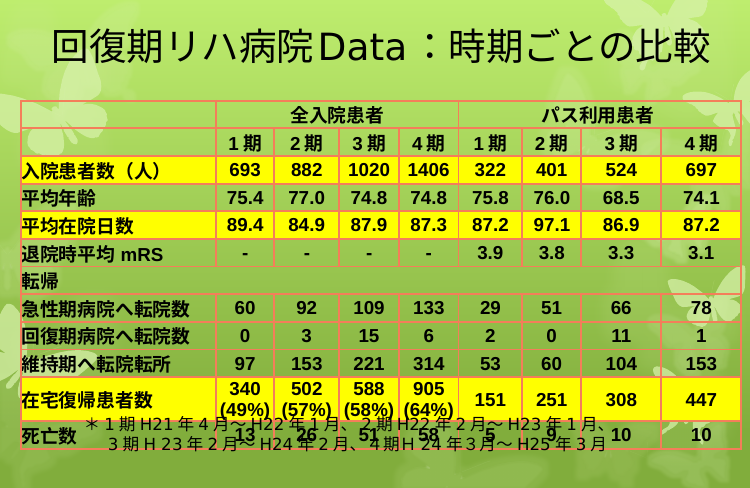

回復期リハ病院Data：時期ごとの比較
|  | 全入院患者 |  |  |  | パス利用患者 |  |  |  |
| --- | --- | --- | --- | --- | --- | --- | --- | --- |
|  | 1期 | 2期 | 3期 | 4期 | 1期 | 2期 | 3期 | 4期 |
| 入院患者数（人） | 693 | 882 | 1020 | 1406 | 322 | 401 | 524 | 697 |
| 平均年齢 | 75.4 | 77.0 | 74.8 | 74.8 | 75.8 | 76.0 | 68.5 | 74.1 |
| 平均在院日数 | 89.4 | 84.9 | 87.9 | 87.3 | 87.2 | 97.1 | 86.9 | 87.2 |
| 退院時平均mRS | - | - | - | - | 3.9 | 3.8 | 3.3 | 3.1 |
| 転帰 |  |  |  |  |  |  |  |  |
| 急性期病院へ転院数 | 60 | 92 | 109 | 133 | 29 | 51 | 66 | 78 |
| 回復期病院へ転院数 | 0 | 3 | 15 | 6 | 2 | 0 | 11 | 1 |
| 維持期へ転院転所 | 97 | 153 | 221 | 314 | 53 | 60 | 104 | 153 |
| 在宅復帰患者数 | 340 (49%) | 502 (57%) | 588 (58%) | 905 (64%) | 151 | 251 | 308 | 447 |
| 死亡数 | 13 | 26 | 51 | 58 | 5 | 9 | 10 | 10 |
＊1期H21年4月～H22年1月、2期H22年2月～H23年1月、
　 3期H 23年2月～H24年2月、４期Ｈ24年３月～H25年3月